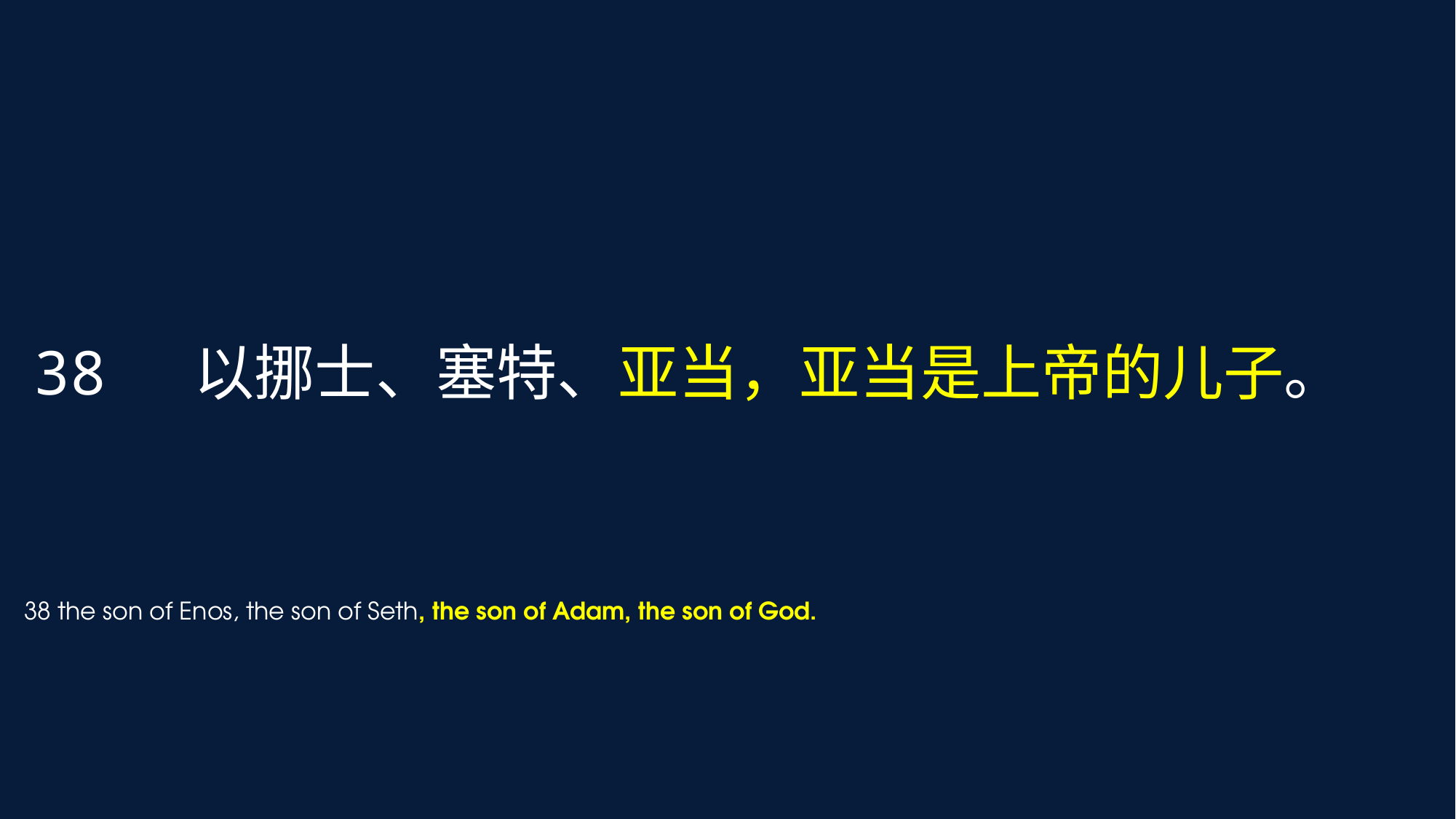

38  以挪士、塞特、亚当，亚当是上帝的儿子。
  38 the son of Enos, the son of Seth, the son of Adam, the son of God.